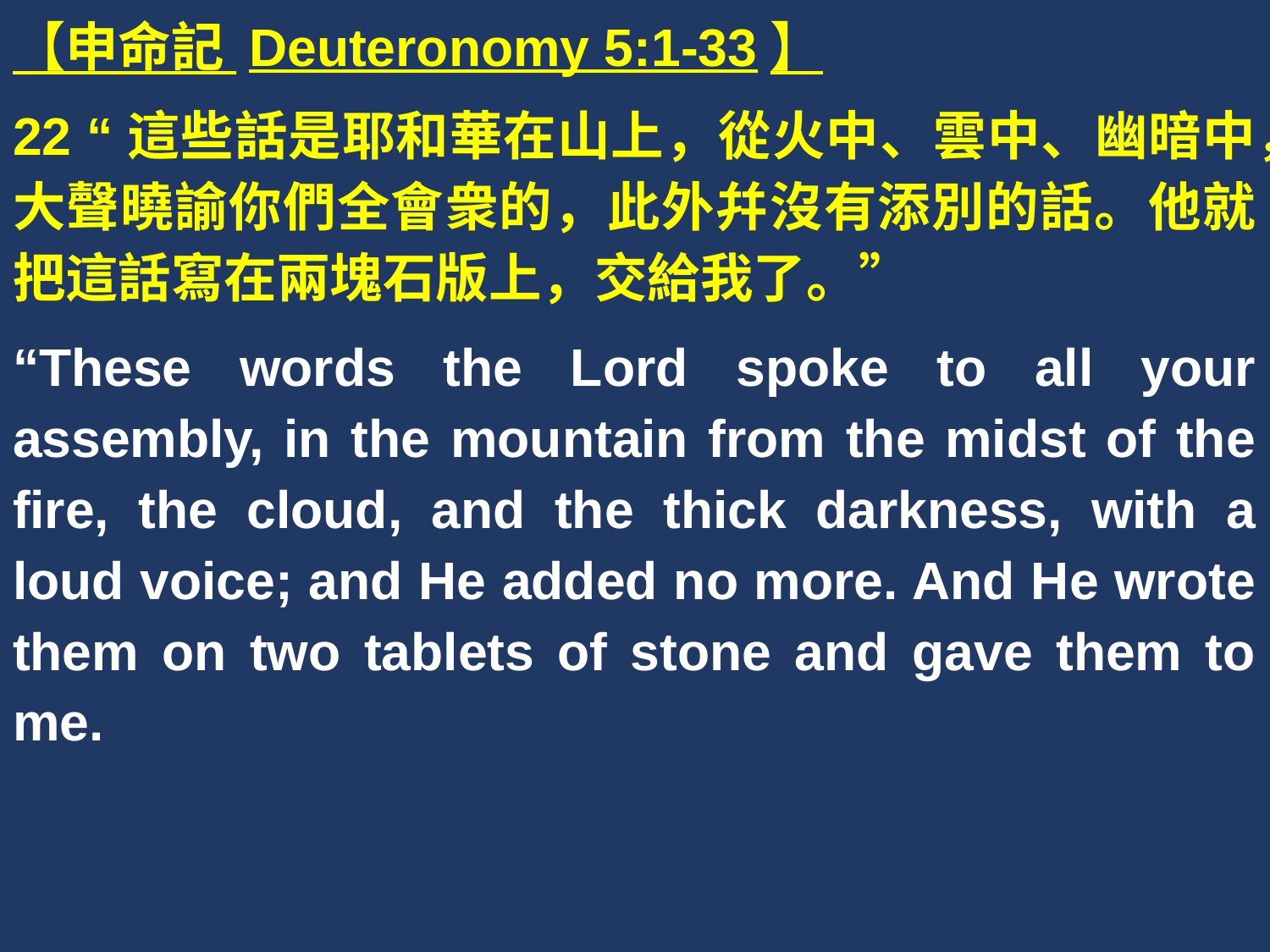

【申命記 Deuteronomy 5:1-33】
22 “這些話是耶和華在山上，從火中、雲中、幽暗中，大聲曉諭你們全會衆的，此外幷沒有添別的話。他就把這話寫在兩塊石版上，交給我了。”
“These words the Lord spoke to all your assembly, in the mountain from the midst of the fire, the cloud, and the thick darkness, with a loud voice; and He added no more. And He wrote them on two tablets of stone and gave them to me.